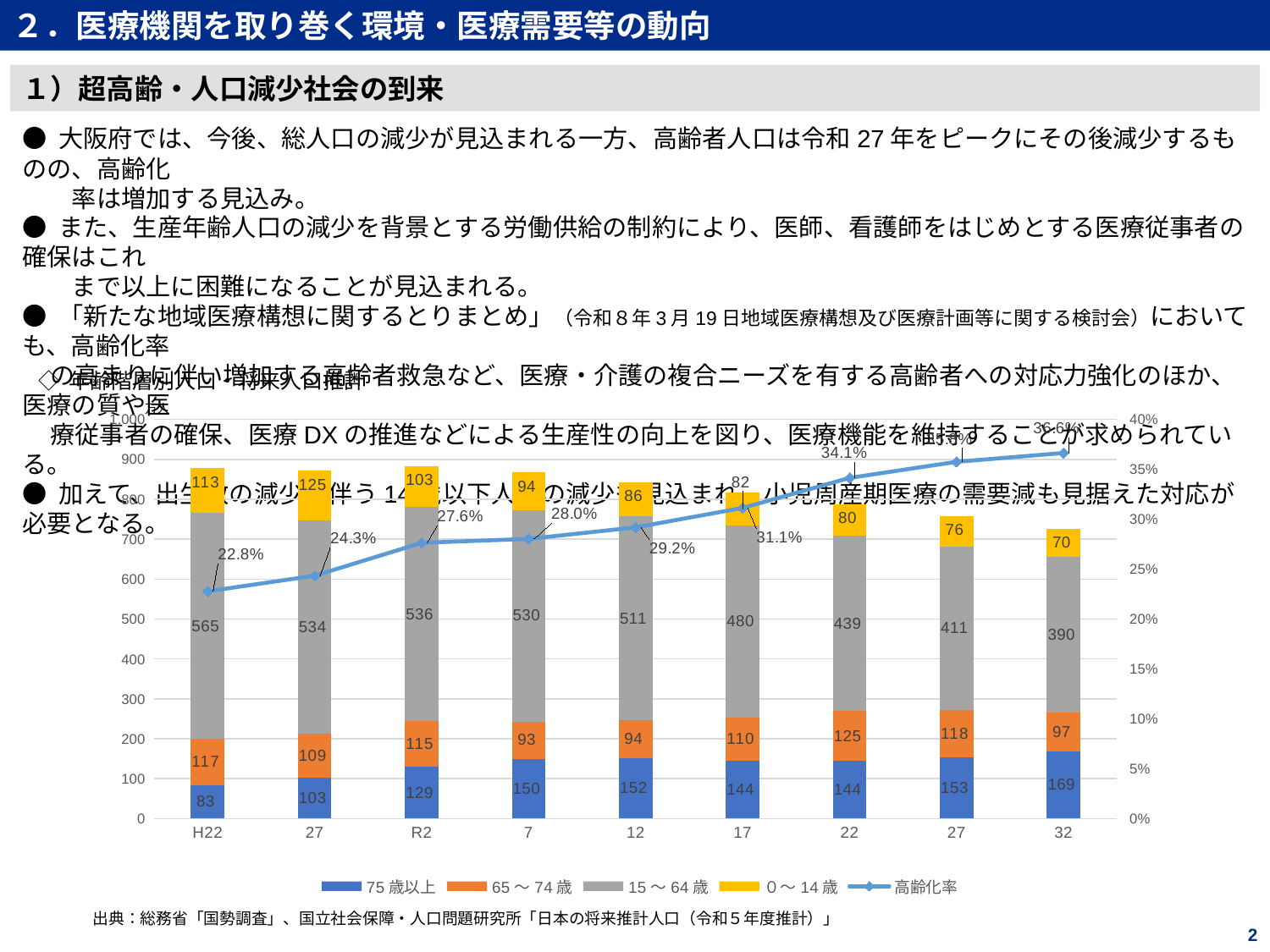

２．医療機関を取り巻く環境・医療需要等の動向
１）超高齢・人口減少社会の到来
● 大阪府では、今後、総人口の減少が見込まれる一方、高齢者人口は令和27年をピークにその後減少するものの、高齢化
　　率は増加する見込み。
● また、生産年齢人口の減少を背景とする労働供給の制約により、医師、看護師をはじめとする医療従事者の確保はこれ
　　まで以上に困難になることが見込まれる。
● 「新たな地域医療構想に関するとりまとめ」（令和８年3月19日地域医療構想及び医療計画等に関する検討会）においても、高齢化率
    の高まりに伴い増加する高齢者救急など、医療・介護の複合ニーズを有する高齢者への対応力強化のほか、医療の質や医
    療従事者の確保、医療DXの推進などによる生産性の向上を図り、医療機能を維持することが求められている。
● 加えて、出生数の減少に伴う14歳以下人口の減少も見込まれ、小児周産期医療の需要減も見据えた対応が必要となる。
◇ 年齢階層別人口・将来人口推計
万人

### Chart

| Category | 75歳以上 | 65～74歳 | 15～64歳 | ０～14歳 | 高齢化率 |
|---|---|---|---|---|---|
| H22 | 83.0 | 117.0 | 565.0 | 113.0 | 0.22779043280182232 |
| 27 | 103.0 | 109.0 | 534.0 | 125.0 | 0.24339839265212398 |
| R2 | 129.0 | 115.0 | 536.0 | 103.0 | 0.27633069082672707 |
| 7 | 150.0 | 93.0 | 530.0 | 94.0 | 0.28027681660899656 |
| 12 | 152.0 | 94.0 | 511.0 | 86.0 | 0.2918149466192171 |
| 17 | 144.0 | 110.0 | 480.0 | 82.0 | 0.3112745098039216 |
| 22 | 144.0 | 125.0 | 439.0 | 80.0 | 0.3413705583756345 |
| 27 | 153.0 | 118.0 | 411.0 | 76.0 | 0.3575197889182058 |
| 32 | 169.0 | 97.0 | 390.0 | 70.0 | 0.36639118457300274 |
出典：総務省「国勢調査」、国立社会保障・人口問題研究所「日本の将来推計人口（令和５年度推計）」
2